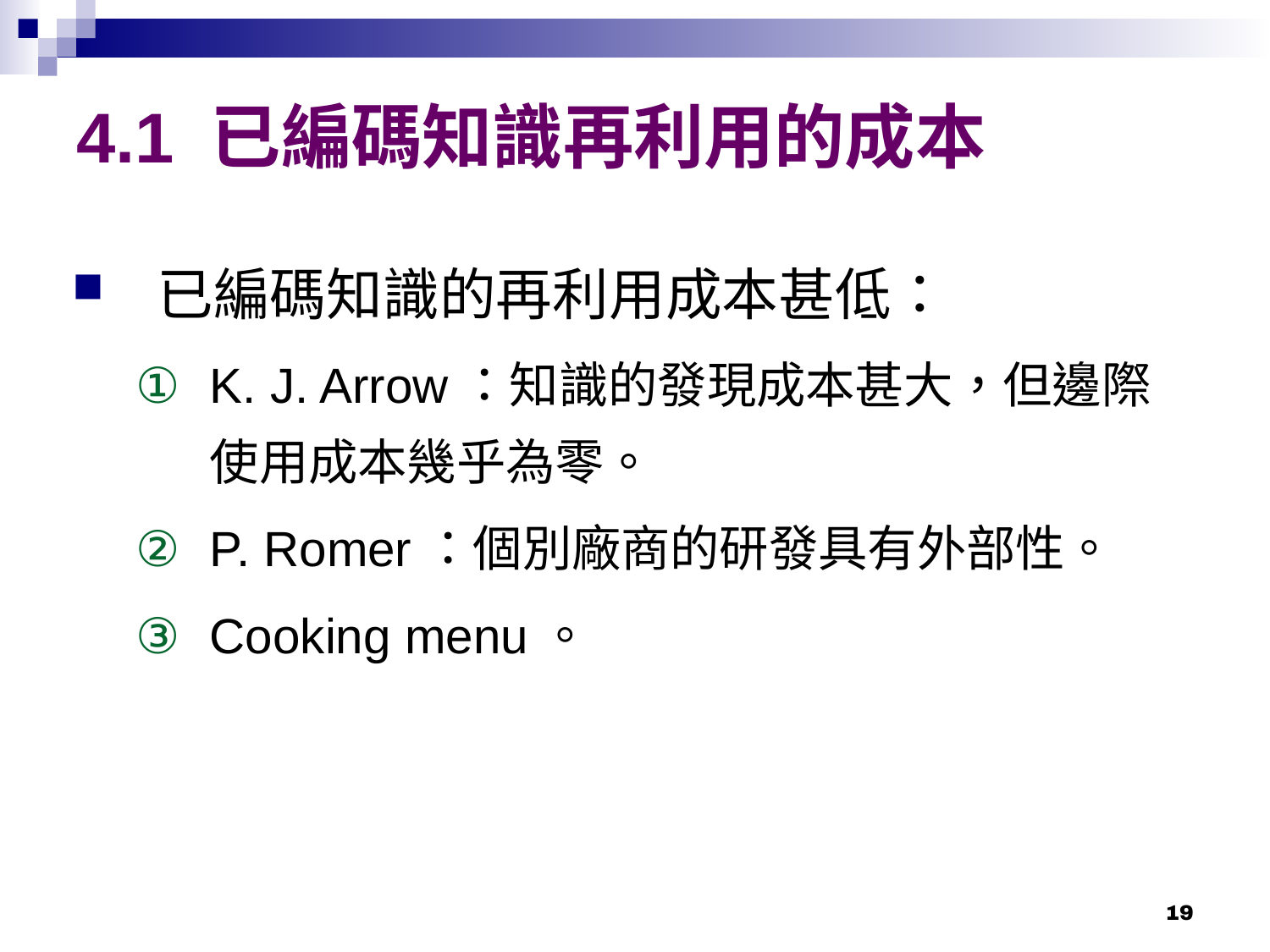

# 4.1 已編碼知識再利用的成本
已編碼知識的再利用成本甚低：
K. J. Arrow：知識的發現成本甚大，但邊際使用成本幾乎為零。
P. Romer：個別廠商的研發具有外部性。
Cooking menu。
19